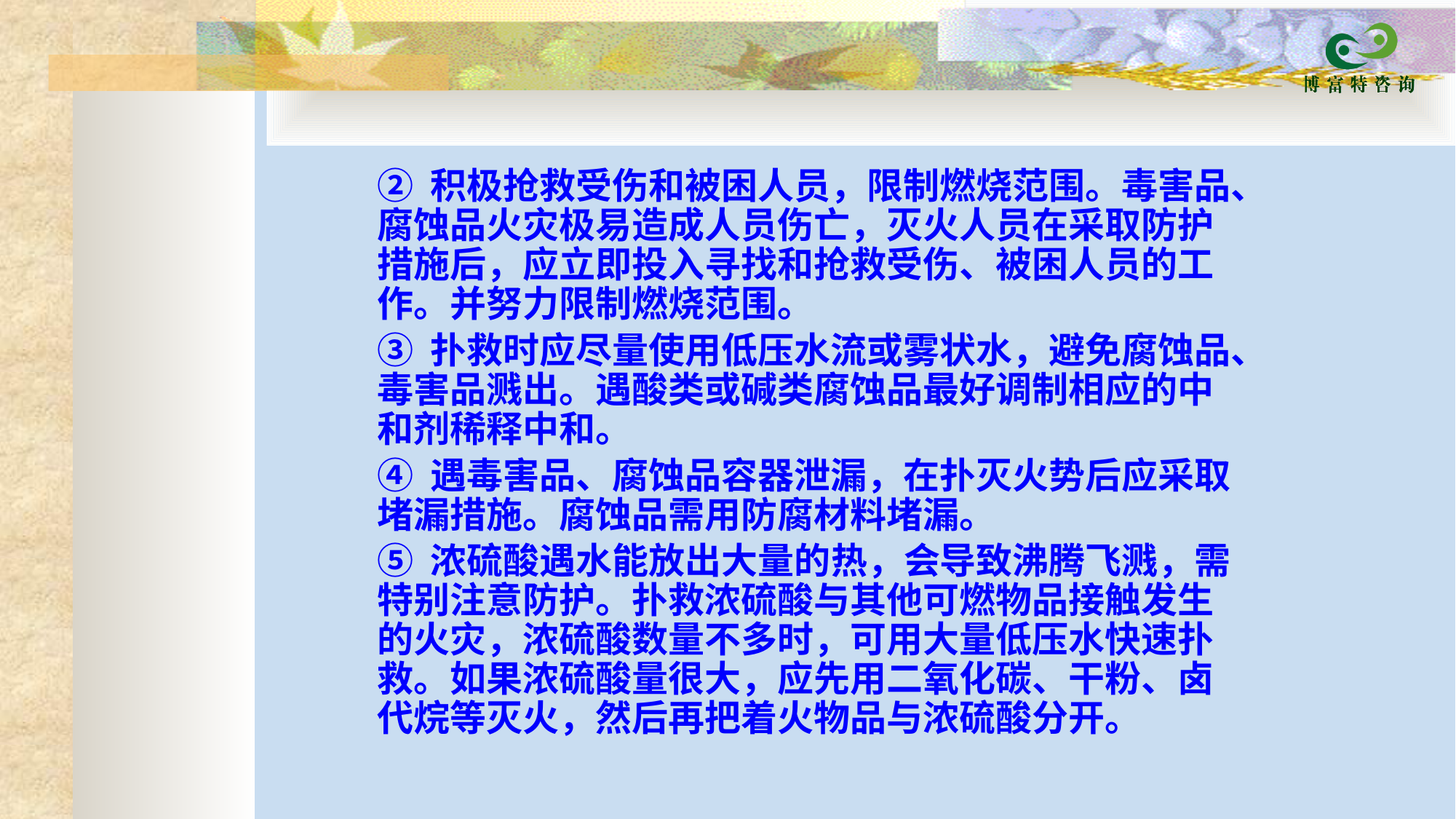

② 积极抢救受伤和被困人员，限制燃烧范围。毒害品、腐蚀品火灾极易造成人员伤亡，灭火人员在采取防护措施后，应立即投入寻找和抢救受伤、被困人员的工作。并努力限制燃烧范围。
③ 扑救时应尽量使用低压水流或雾状水，避免腐蚀品、毒害品溅出。遇酸类或碱类腐蚀品最好调制相应的中和剂稀释中和。
④ 遇毒害品、腐蚀品容器泄漏，在扑灭火势后应采取堵漏措施。腐蚀品需用防腐材料堵漏。
⑤ 浓硫酸遇水能放出大量的热，会导致沸腾飞溅，需特别注意防护。扑救浓硫酸与其他可燃物品接触发生的火灾，浓硫酸数量不多时，可用大量低压水快速扑救。如果浓硫酸量很大，应先用二氧化碳、干粉、卤代烷等灭火，然后再把着火物品与浓硫酸分开。